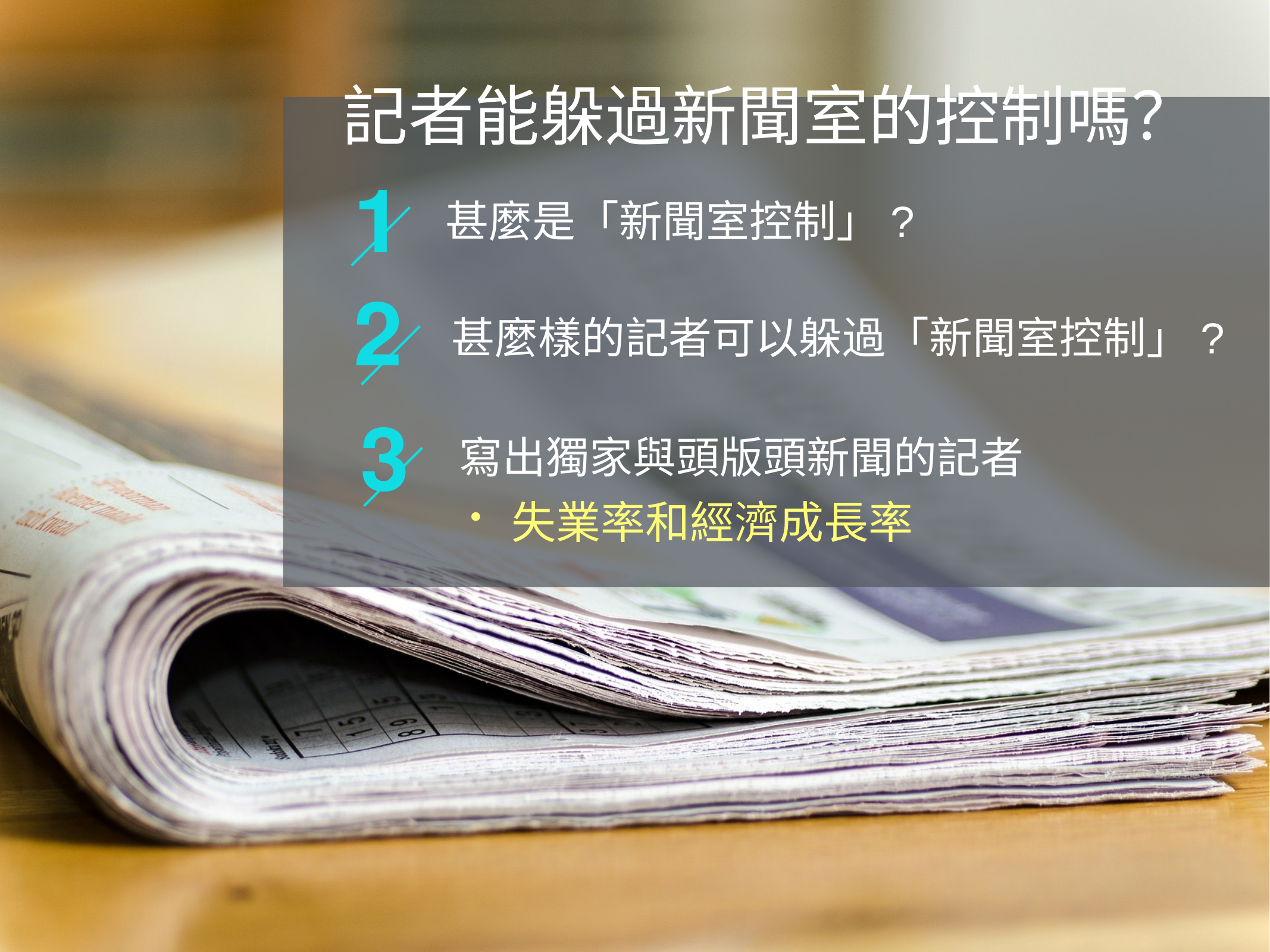

記者能躲過新聞室的控制嗎？

1
甚麼是「新聞室控制」?

2
甚麼樣的記者可以躲過「新聞室控制」?

3
寫出獨家與頭版頭新聞的記者

失業率和經濟成長率